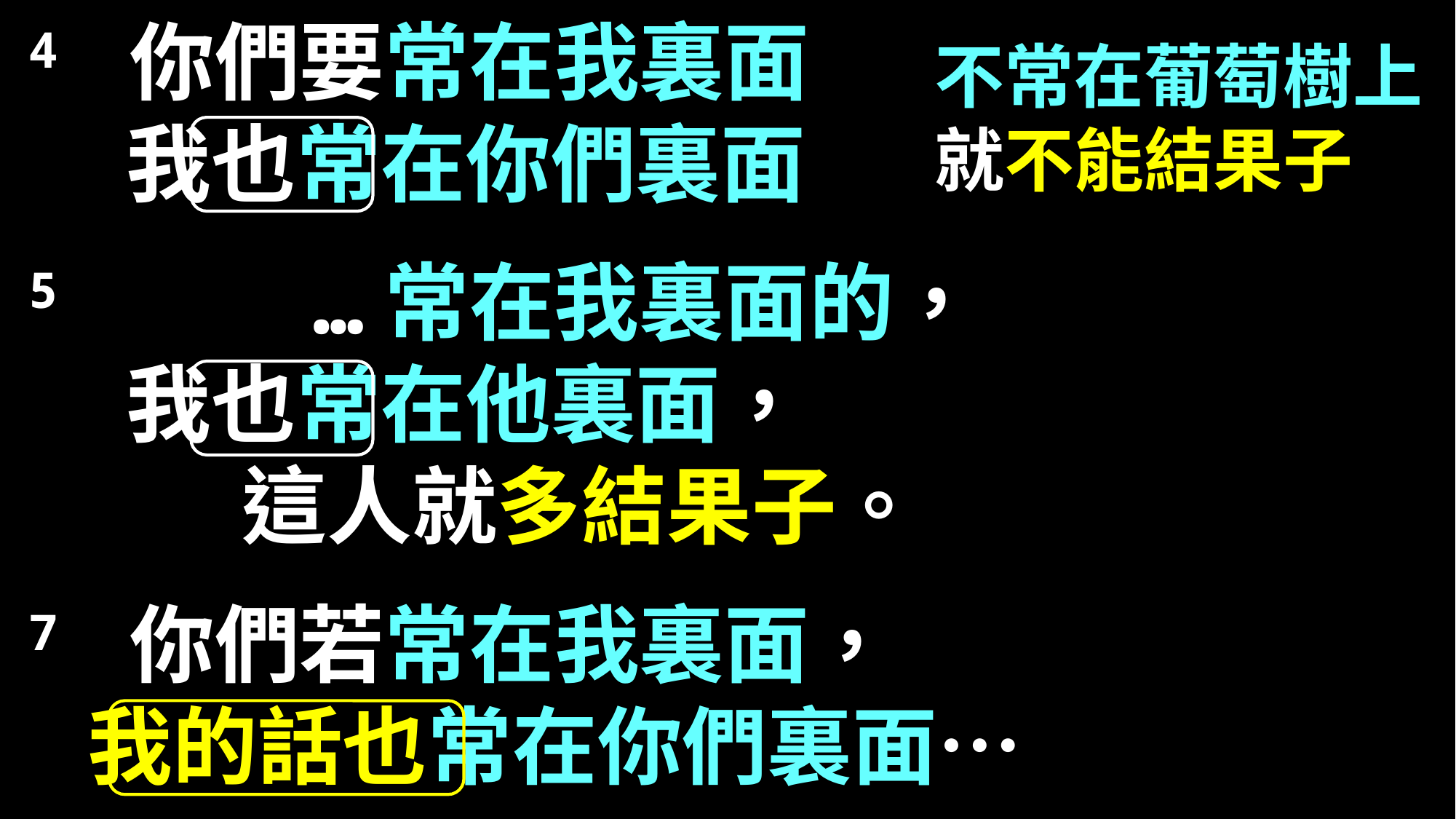

4 你們要常在我裏面
    我也常在你們裏面
5     …常在我裏面的，
    我也常在他裏面，
          這人就多結果子。
7 你們若常在我裏面，
  我的話也常在你們裏面…
不常在葡萄樹上
就不能結果子